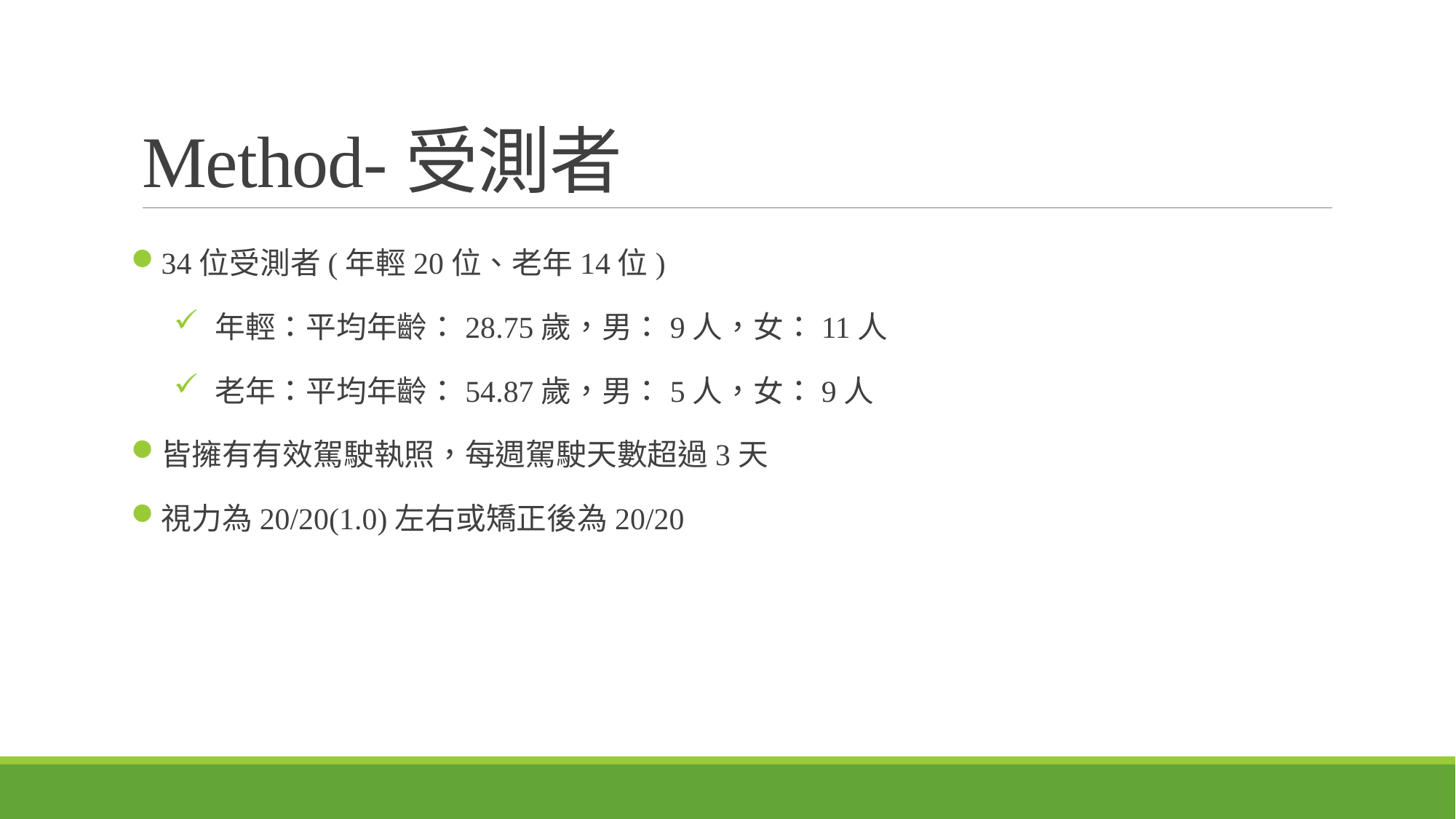

# Method-受測者
34位受測者(年輕20位、老年14位)
年輕：平均年齡：28.75歲，男：9人，女：11人
老年：平均年齡：54.87歲，男：5人，女：9人
皆擁有有效駕駛執照，每週駕駛天數超過3天
視力為20/20(1.0)左右或矯正後為20/20